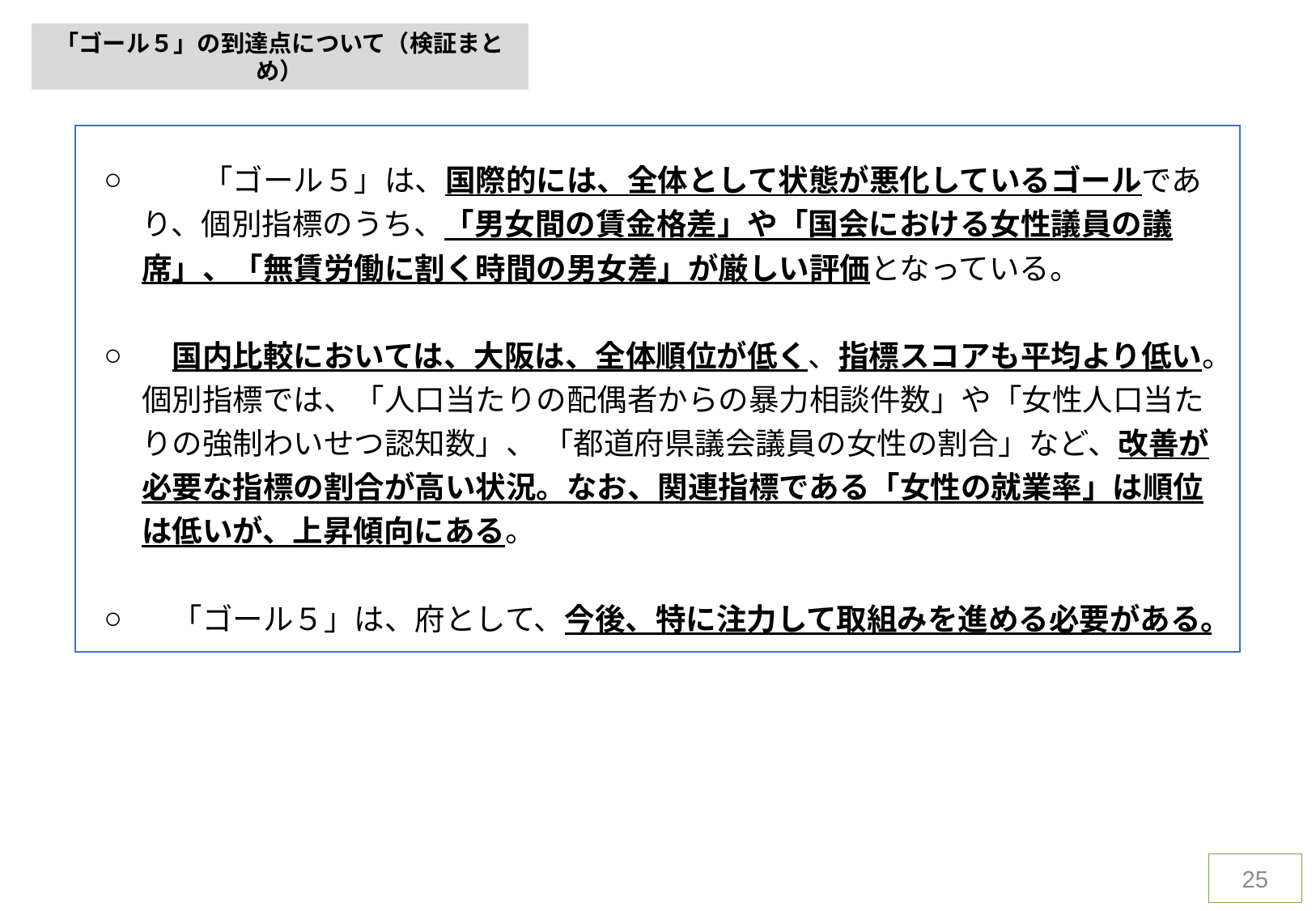

「ゴール５」の到達点について（検証まとめ）
　　「ゴール５」は、国際的には、全体として状態が悪化しているゴールであり、個別指標のうち、「男女間の賃金格差」や「国会における女性議員の議席」、「無賃労働に割く時間の男女差」が厳しい評価となっている。

　国内比較においては、大阪は、全体順位が低く、指標スコアも平均より低い。個別指標では、「人口当たりの配偶者からの暴力相談件数」や「女性人口当たりの強制わいせつ認知数」、 「都道府県議会議員の女性の割合」など、改善が必要な指標の割合が高い状況。なお、関連指標である「女性の就業率」は順位は低いが、上昇傾向にある。

　「ゴール５」は、府として、今後、特に注力して取組みを進める必要がある。
25